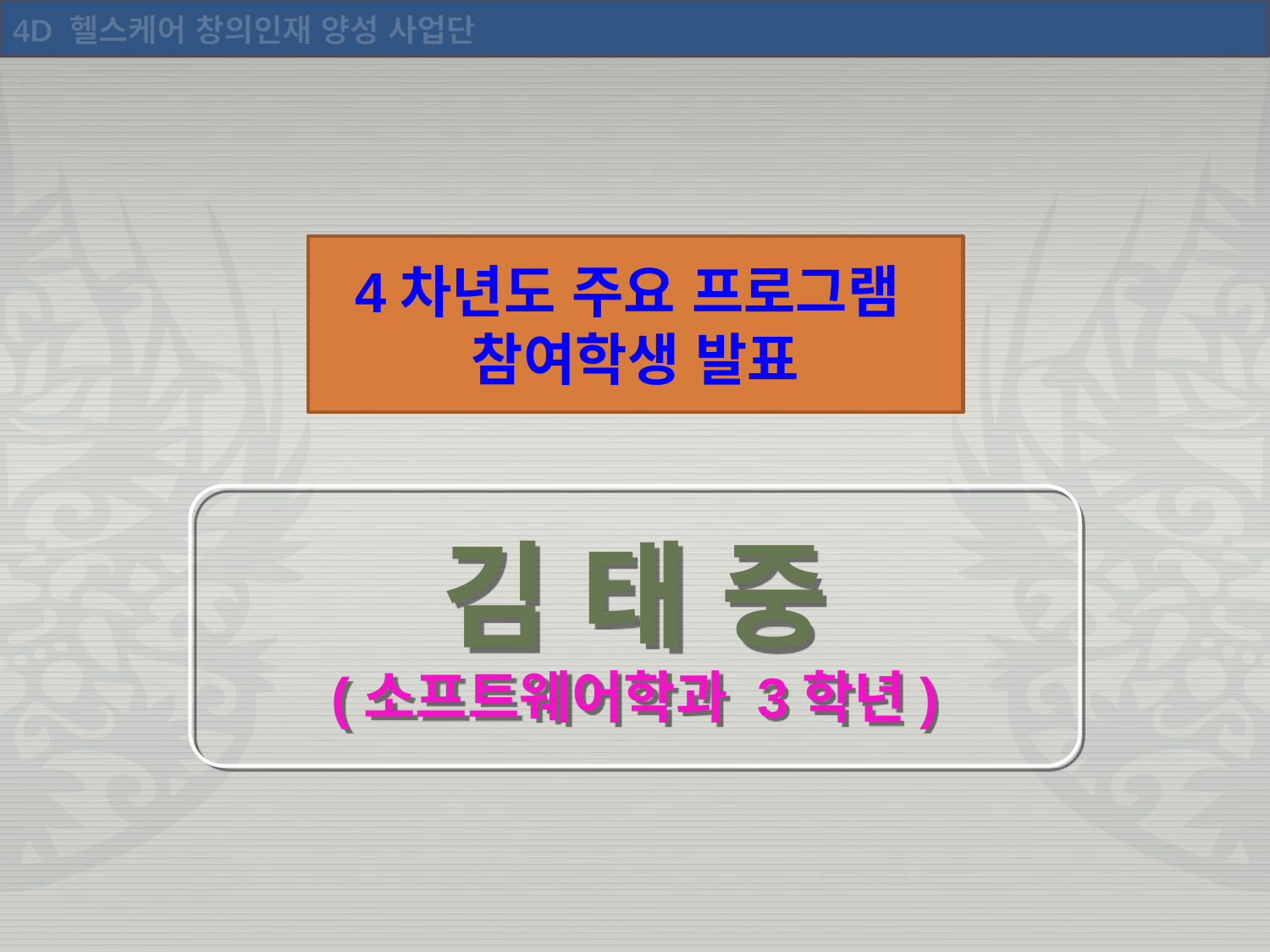

4D 헬스케어 창의인재 양성 사업단
4차년도 주요 프로그램
참여학생 발표
김 태 중
(소프트웨어학과 3학년)